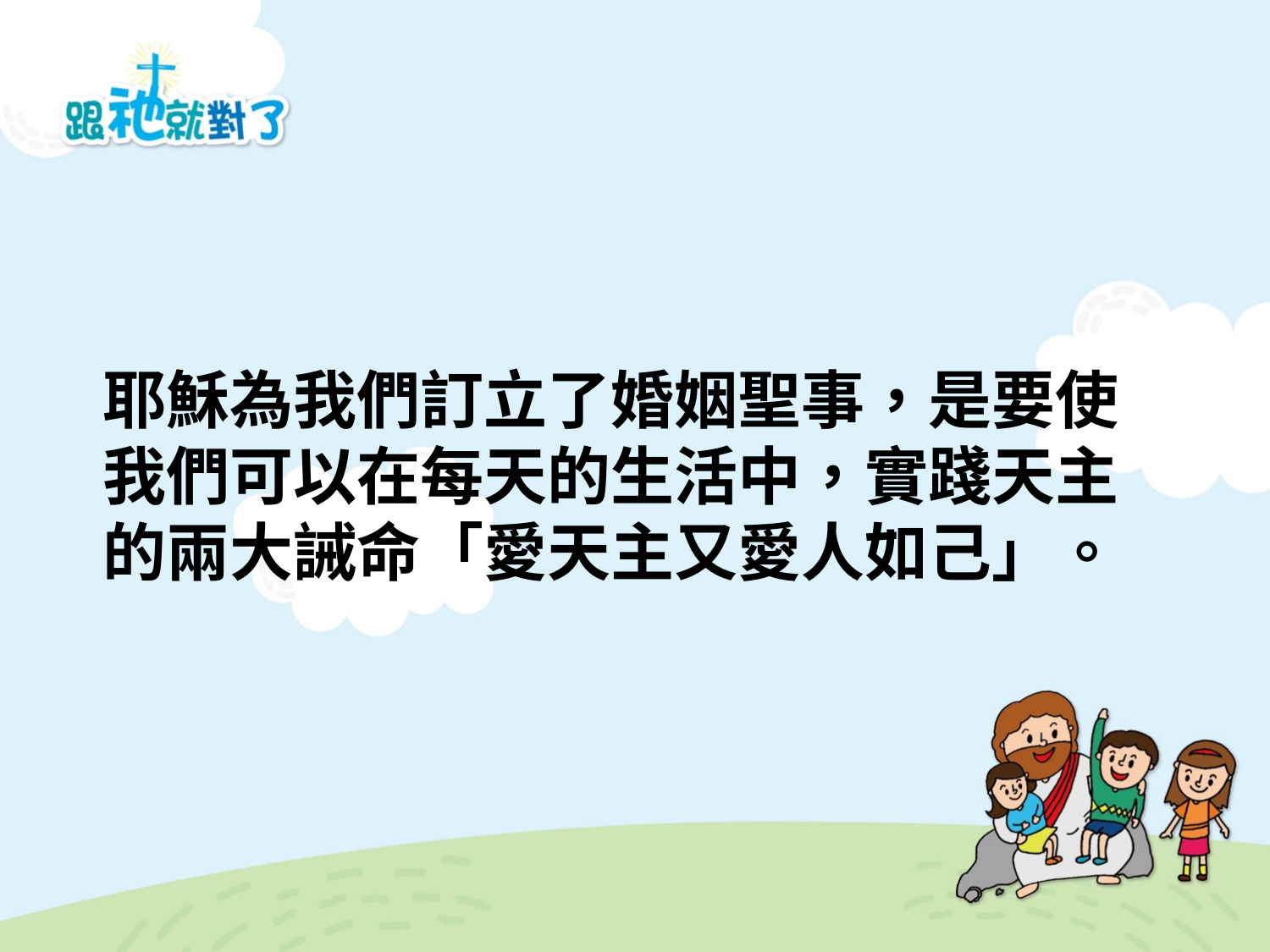

耶穌為我們訂立了婚姻聖事，是要使我們可以在每天的生活中，實踐天主的兩大誡命「愛天主又愛人如己」。